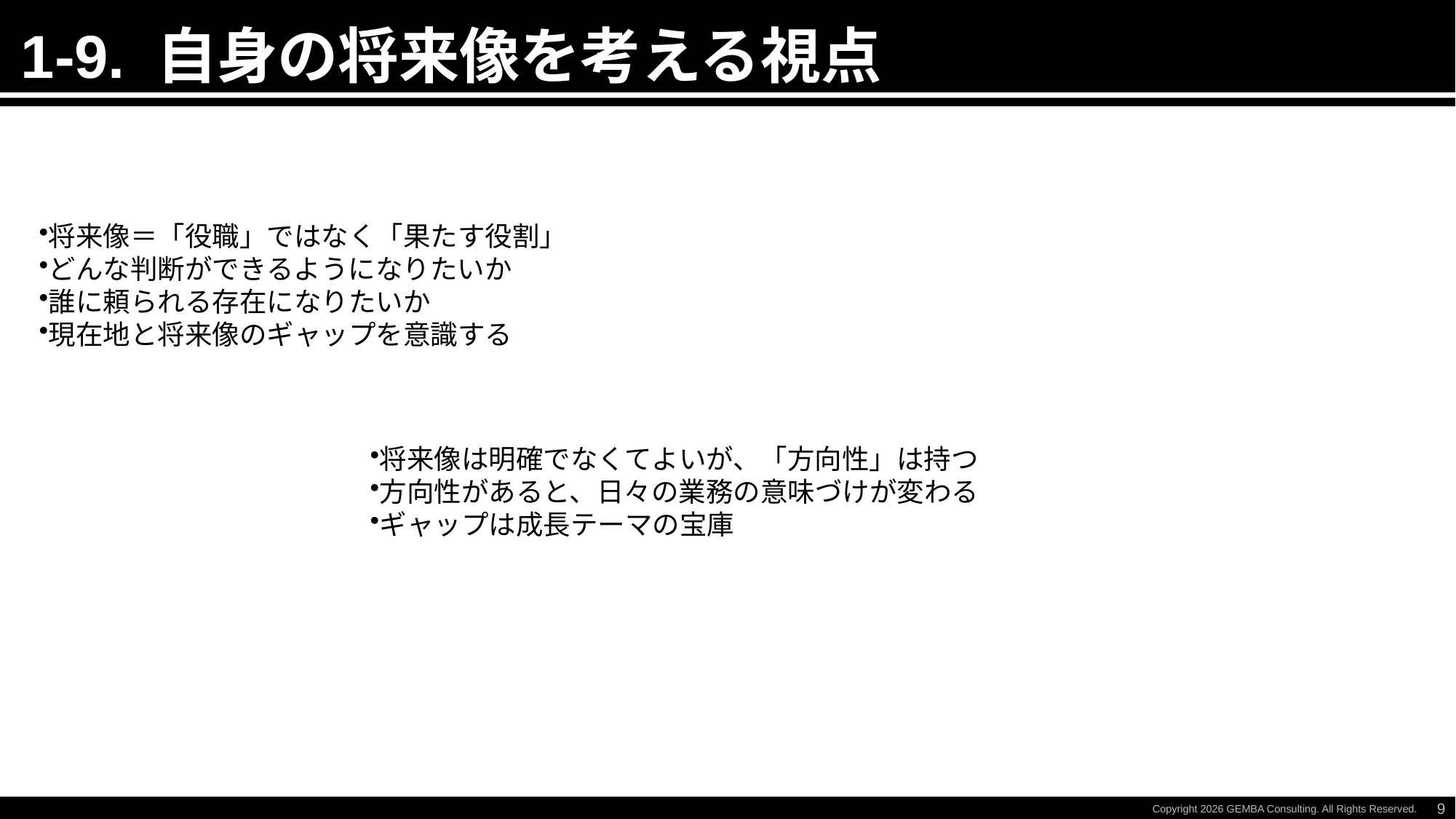

1-9. 自身の将来像を考える視点
将来像＝「役職」ではなく「果たす役割」
どんな判断ができるようになりたいか
誰に頼られる存在になりたいか
現在地と将来像のギャップを意識する
将来像は明確でなくてよいが、「方向性」は持つ
方向性があると、日々の業務の意味づけが変わる
ギャップは成長テーマの宝庫
9